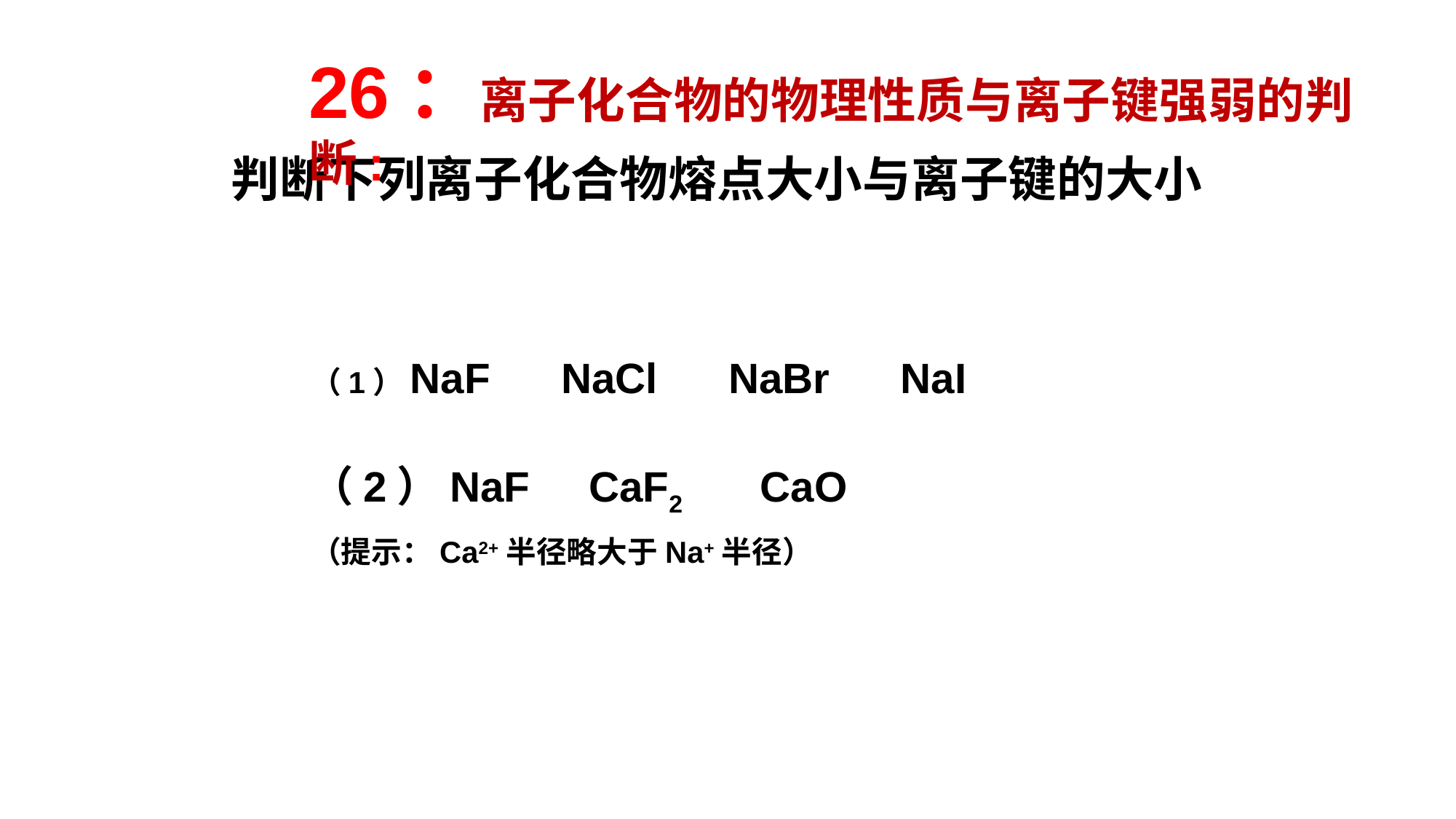

26：离子化合物的物理性质与离子键强弱的判断:
判断下列离子化合物熔点大小与离子键的大小
（1）NaF      NaCl      NaBr      NaI
（2）NaF     CaF2       CaO
（提示：Ca2+半径略大于Na+半径）